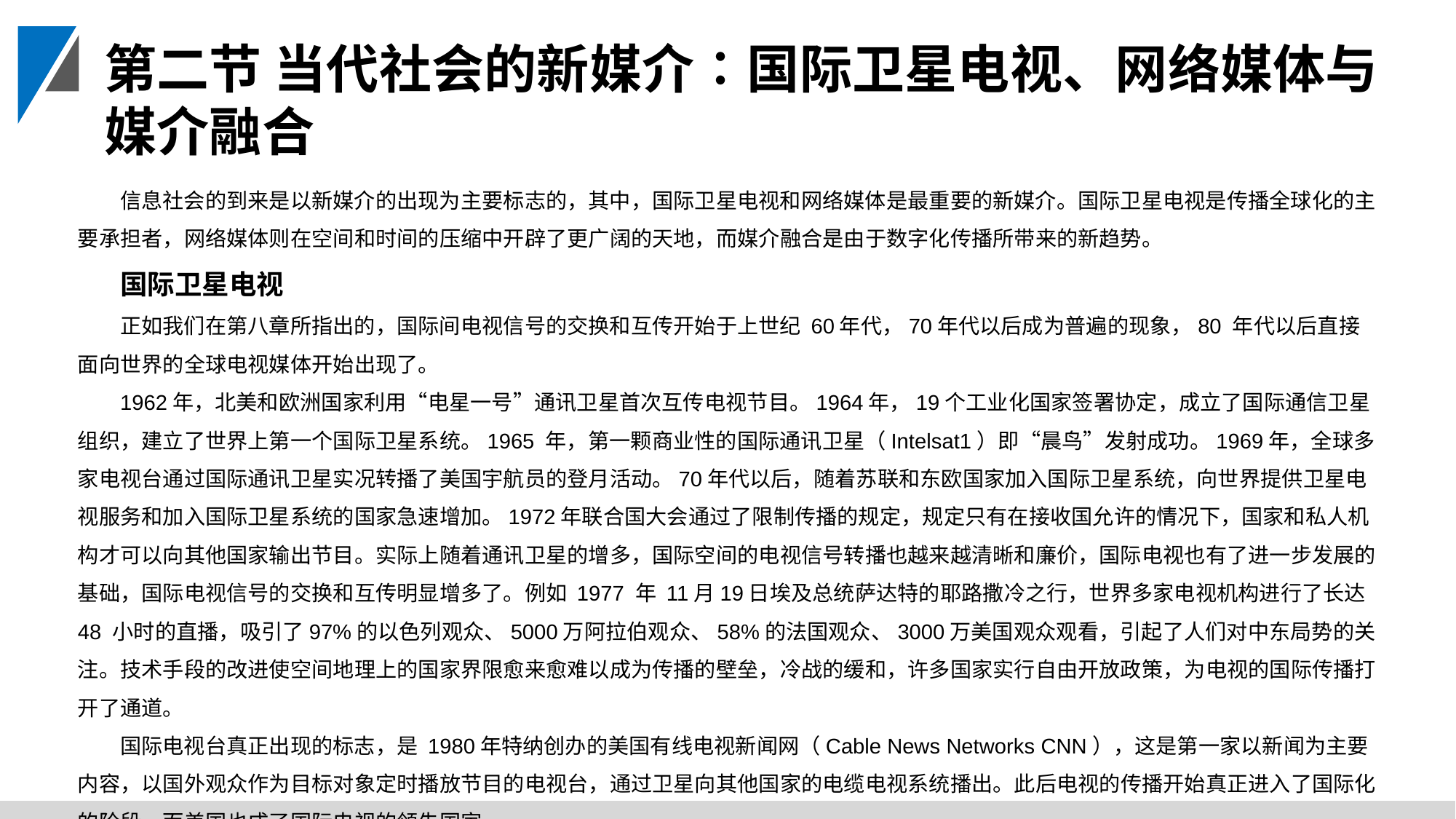

第二节 当代社会的新媒介∶国际卫星电视、网络媒体与媒介融合

信息社会的到来是以新媒介的出现为主要标志的，其中，国际卫星电视和网络媒体是最重要的新媒介。国际卫星电视是传播全球化的主要承担者，网络媒体则在空间和时间的压缩中开辟了更广阔的天地，而媒介融合是由于数字化传播所带来的新趋势。
国际卫星电视
正如我们在第八章所指出的，国际间电视信号的交换和互传开始于上世纪 60年代，70年代以后成为普遍的现象，80 年代以后直接面向世界的全球电视媒体开始出现了。
1962年，北美和欧洲国家利用“电星一号”通讯卫星首次互传电视节目。1964年，19个工业化国家签署协定，成立了国际通信卫星组织，建立了世界上第一个国际卫星系统。1965 年，第一颗商业性的国际通讯卫星（Intelsat1）即“晨鸟”发射成功。1969年，全球多家电视台通过国际通讯卫星实况转播了美国宇航员的登月活动。70年代以后，随着苏联和东欧国家加入国际卫星系统，向世界提供卫星电视服务和加入国际卫星系统的国家急速增加。1972年联合国大会通过了限制传播的规定，规定只有在接收国允许的情况下，国家和私人机构才可以向其他国家输出节目。实际上随着通讯卫星的增多，国际空间的电视信号转播也越来越清晰和廉价，国际电视也有了进一步发展的基础，国际电视信号的交换和互传明显增多了。例如 1977 年 11月19日埃及总统萨达特的耶路撒冷之行，世界多家电视机构进行了长达 48 小时的直播，吸引了97%的以色列观众、5000万阿拉伯观众、58%的法国观众、3000万美国观众观看，引起了人们对中东局势的关注。技术手段的改进使空间地理上的国家界限愈来愈难以成为传播的壁垒，冷战的缓和，许多国家实行自由开放政策，为电视的国际传播打开了通道。
国际电视台真正出现的标志，是 1980年特纳创办的美国有线电视新闻网（Cable News Networks CNN），这是第一家以新闻为主要内容，以国外观众作为目标对象定时播放节目的电视台，通过卫星向其他国家的电缆电视系统播出。此后电视的传播开始真正进入了国际化的阶段，而美国也成了国际电视的领先国家。